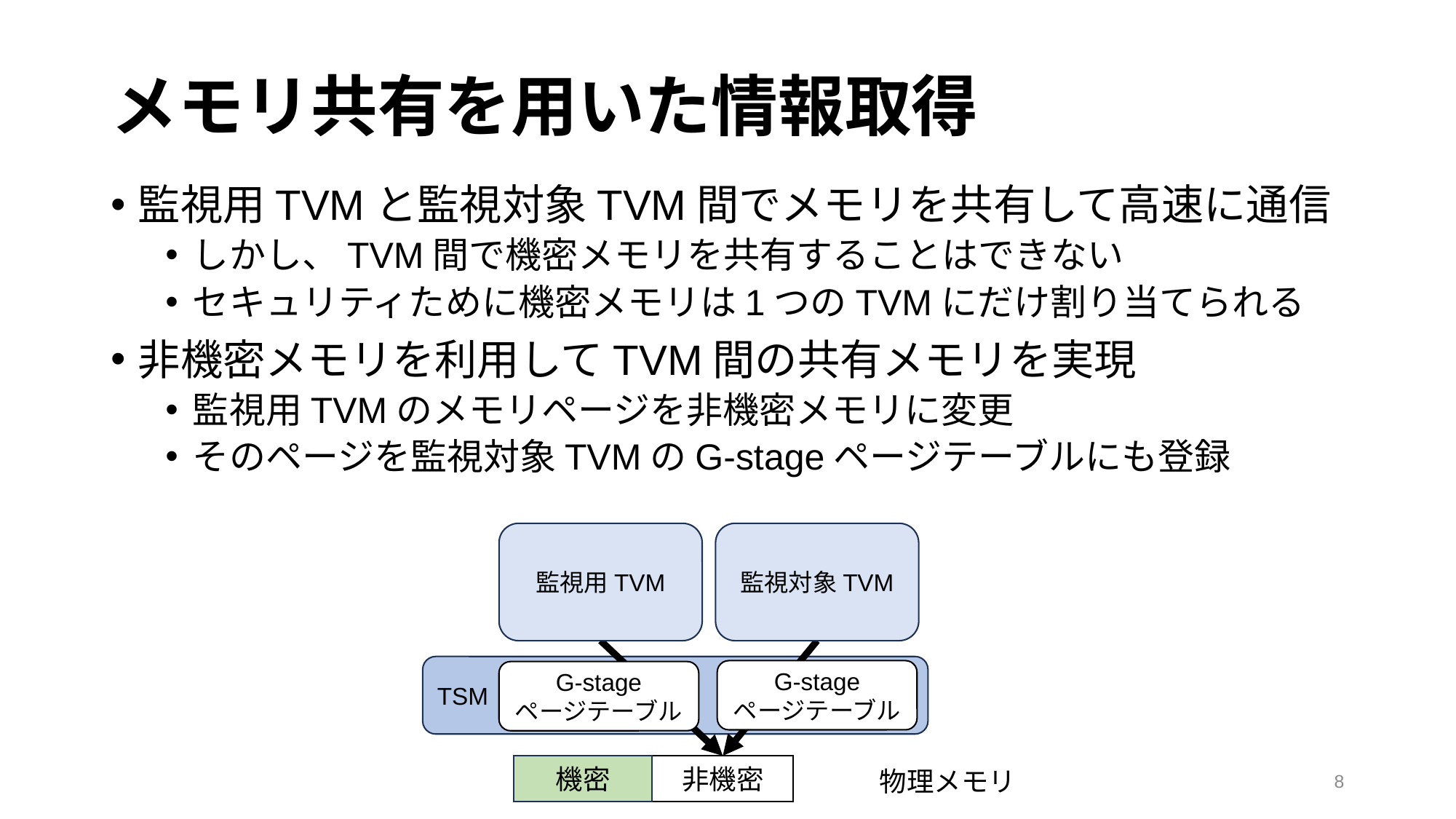

# メモリ共有を用いた情報取得
監視用TVMと監視対象TVM間でメモリを共有して高速に通信
しかし、TVM間で機密メモリを共有することはできない
セキュリティために機密メモリは1つのTVMにだけ割り当てられる
非機密メモリを利用してTVM間の共有メモリを実現
監視用TVMのメモリページを非機密メモリに変更
そのページを監視対象TVMのG-stageページテーブルにも登録

監視用TVM
監視対象TVM
TSM
G-stage
ページテーブル
G-stage
ページテーブル
機密
非機密
物理メモリ
8